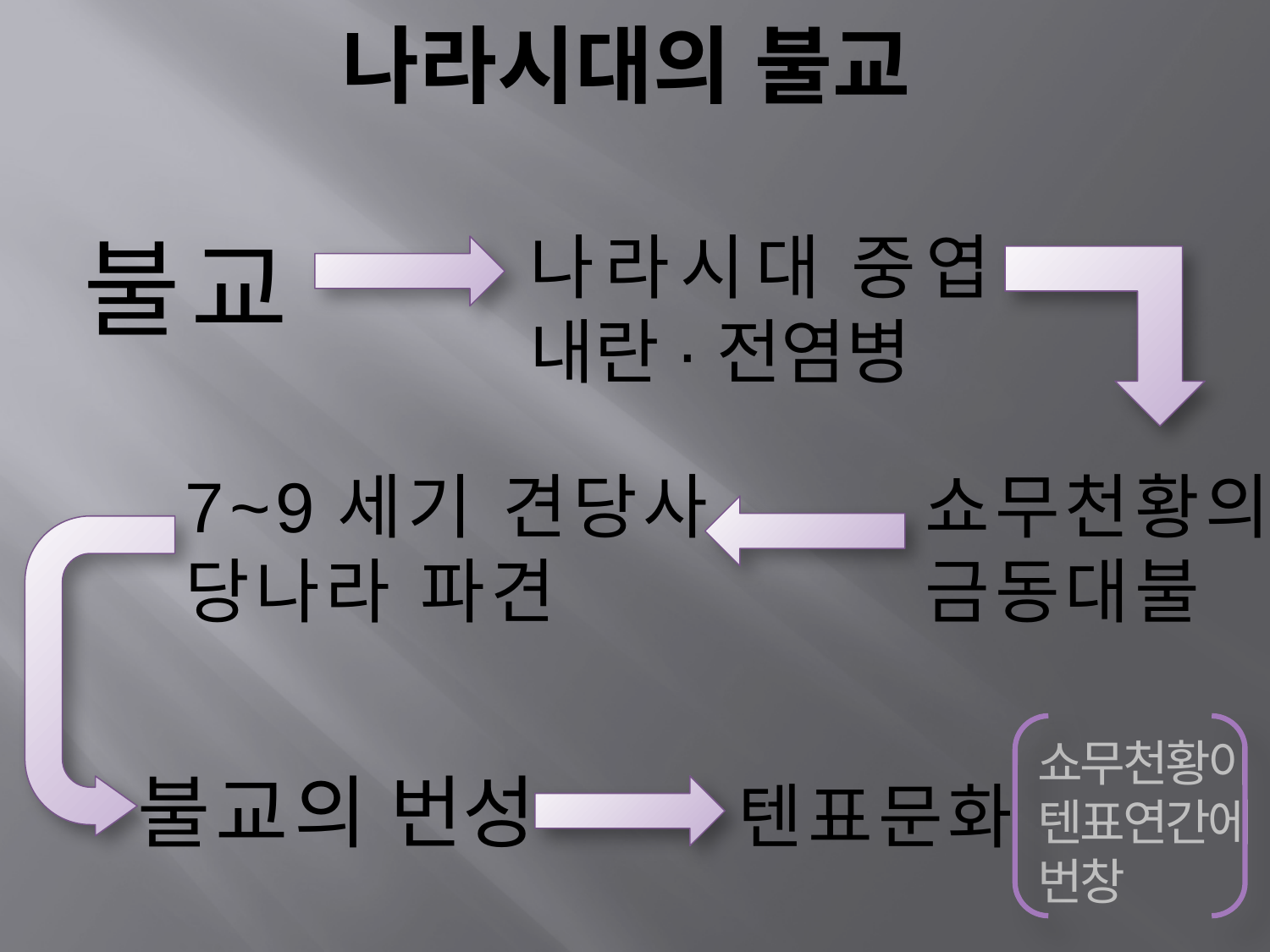

# 나라시대의 불교
불교
나라시대 중엽
내란·전염병

7~9세기 견당사
당나라 파견
쇼무천황의
금동대불

쇼무천황이
텐표연간에
번창
불교의 번성
텐표문화